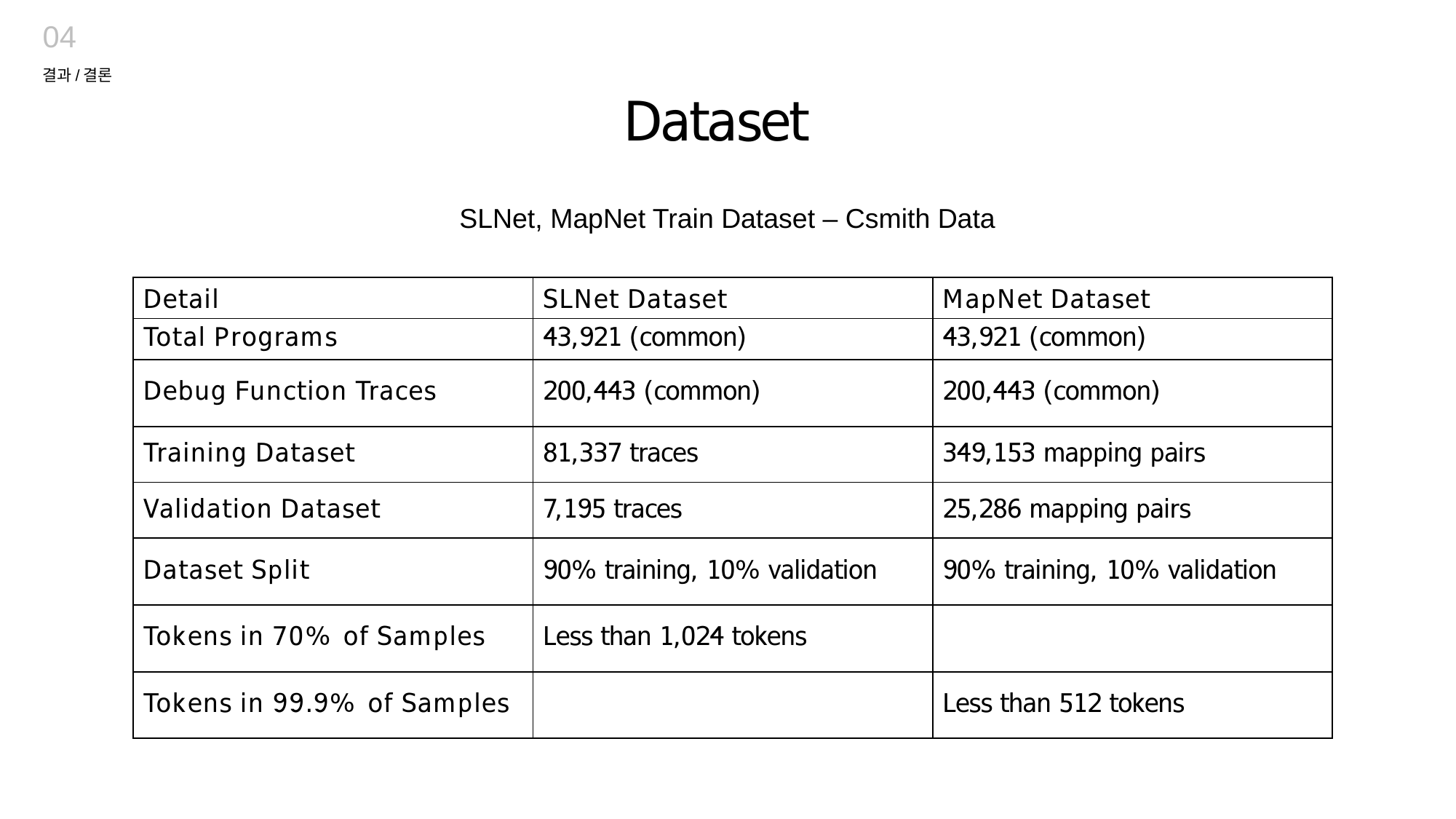

04
결과/결론
Dataset
SLNet, MapNet Train Dataset – Csmith Data
| Detail | SLNet Dataset | MapNet Dataset |
| --- | --- | --- |
| Total Programs | 43,921 (common) | 43,921 (common) |
| Debug Function Traces | 200,443 (common) | 200,443 (common) |
| Training Dataset | 81,337 traces | 349,153 mapping pairs |
| Validation Dataset | 7,195 traces | 25,286 mapping pairs |
| Dataset Split | 90% training, 10% validation | 90% training, 10% validation |
| Tokens in 70% of Samples | Less than 1,024 tokens |  |
| Tokens in 99.9% of Samples |  | Less than 512 tokens |